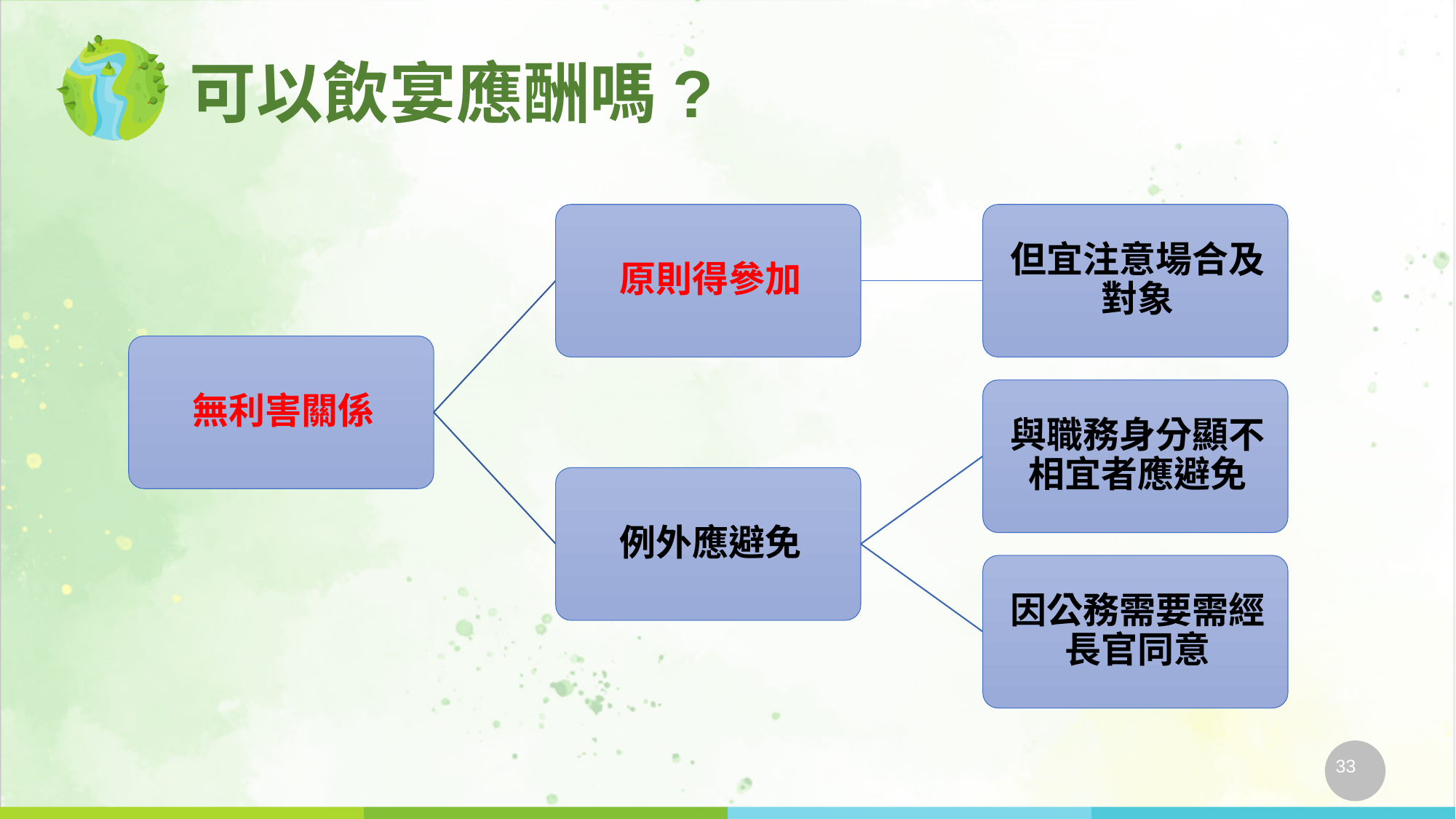

可以飲宴應酬嗎?
無利害關係

原則得參加

但宜注意場合及對象

例外應避免

與職務身分顯不相宜者應避免

因公務需要需經長官同意
33
33